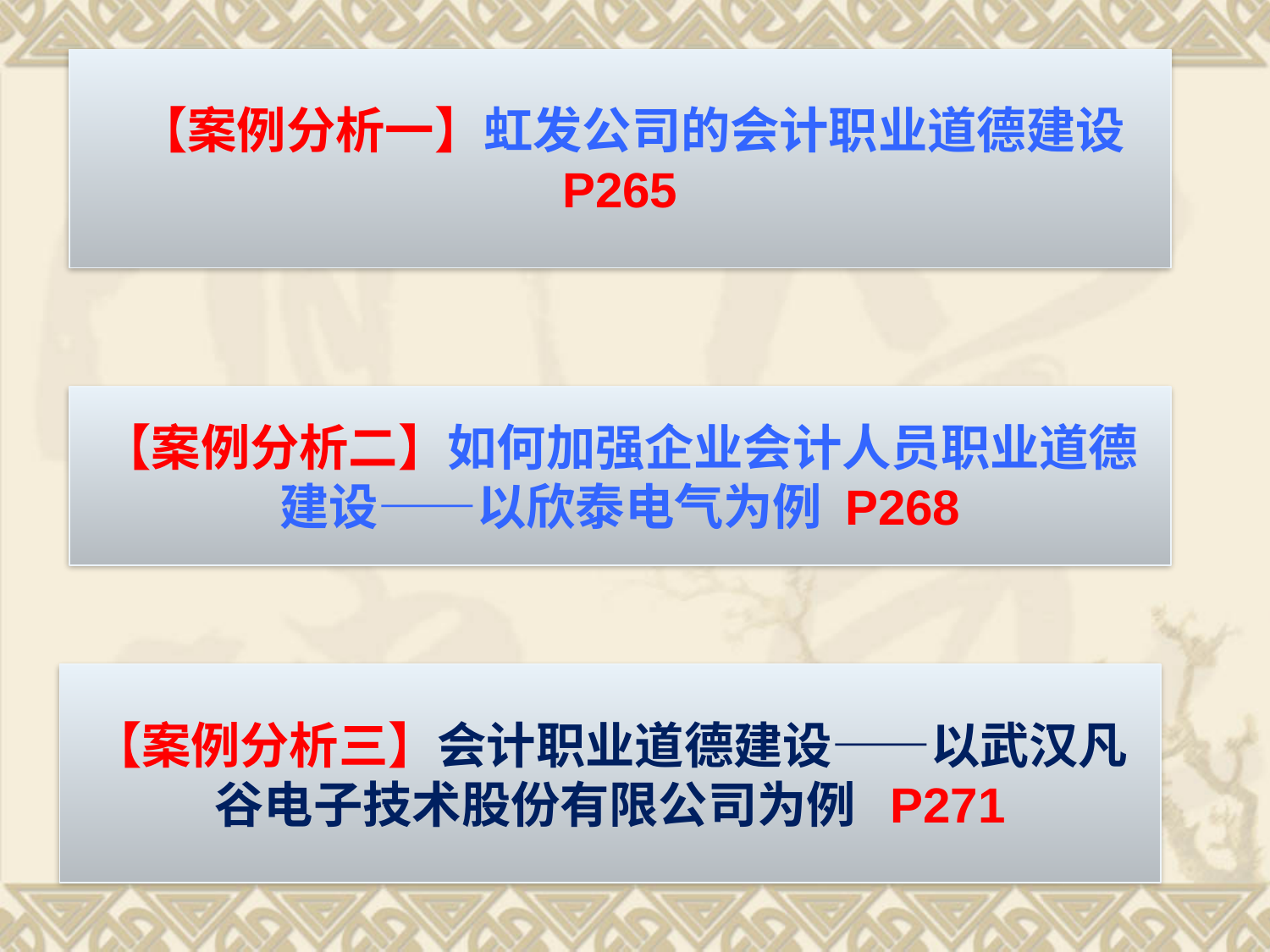

【案例分析一】虹发公司的会计职业道德建设 P265
【案例分析二】如何加强企业会计人员职业道德建设——以欣泰电气为例 P268
【案例分析三】会计职业道德建设——以武汉凡谷电子技术股份有限公司为例  P271